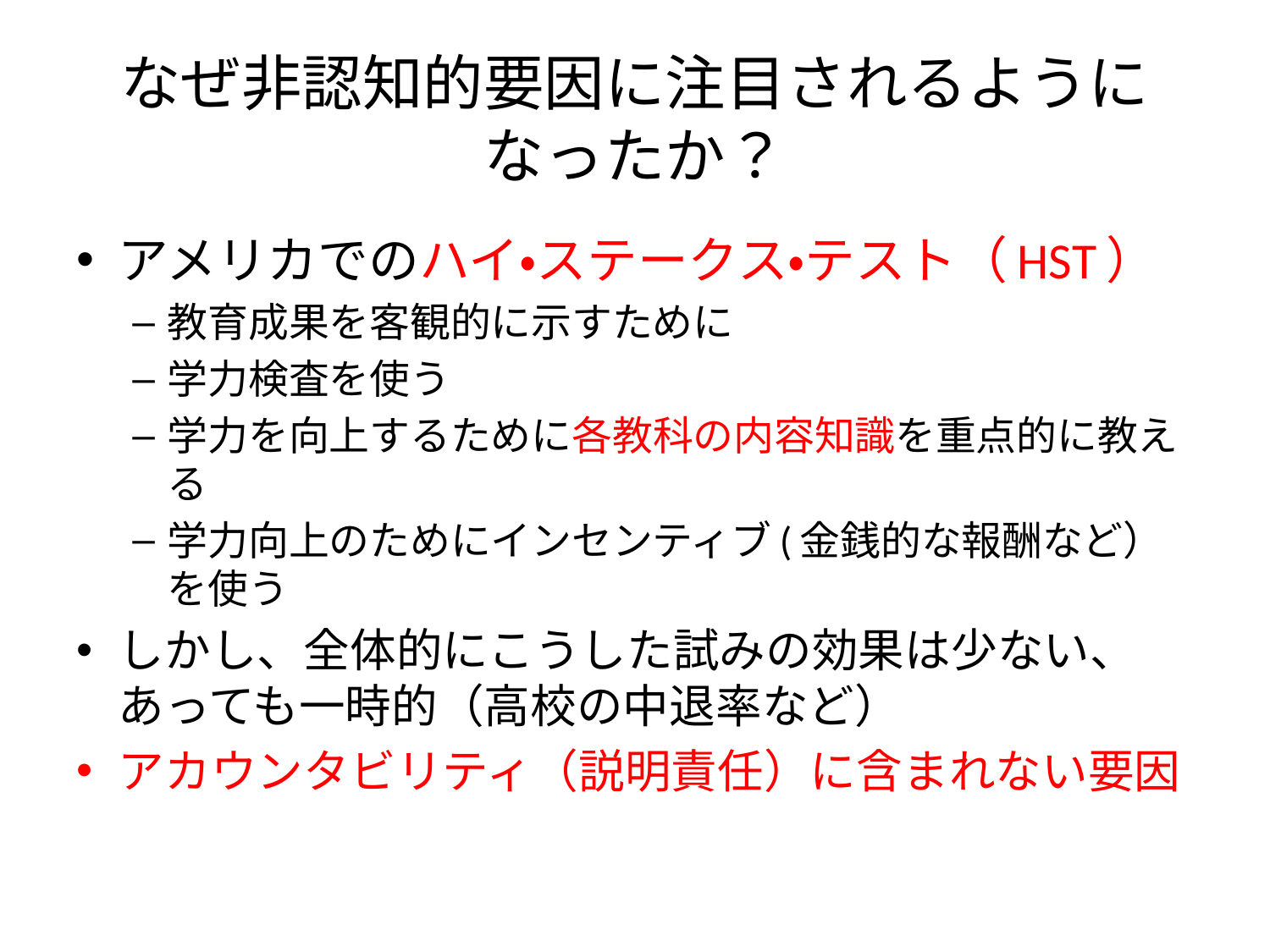

# なぜ非認知的要因に注目されるようになったか？
アメリカでのハイ・ステークス・テスト（HST）
教育成果を客観的に示すために
学力検査を使う
学力を向上するために各教科の内容知識を重点的に教える
学力向上のためにインセンティブ(金銭的な報酬など）を使う
しかし、全体的にこうした試みの効果は少ない、あっても一時的（高校の中退率など）
アカウンタビリティ（説明責任）に含まれない要因